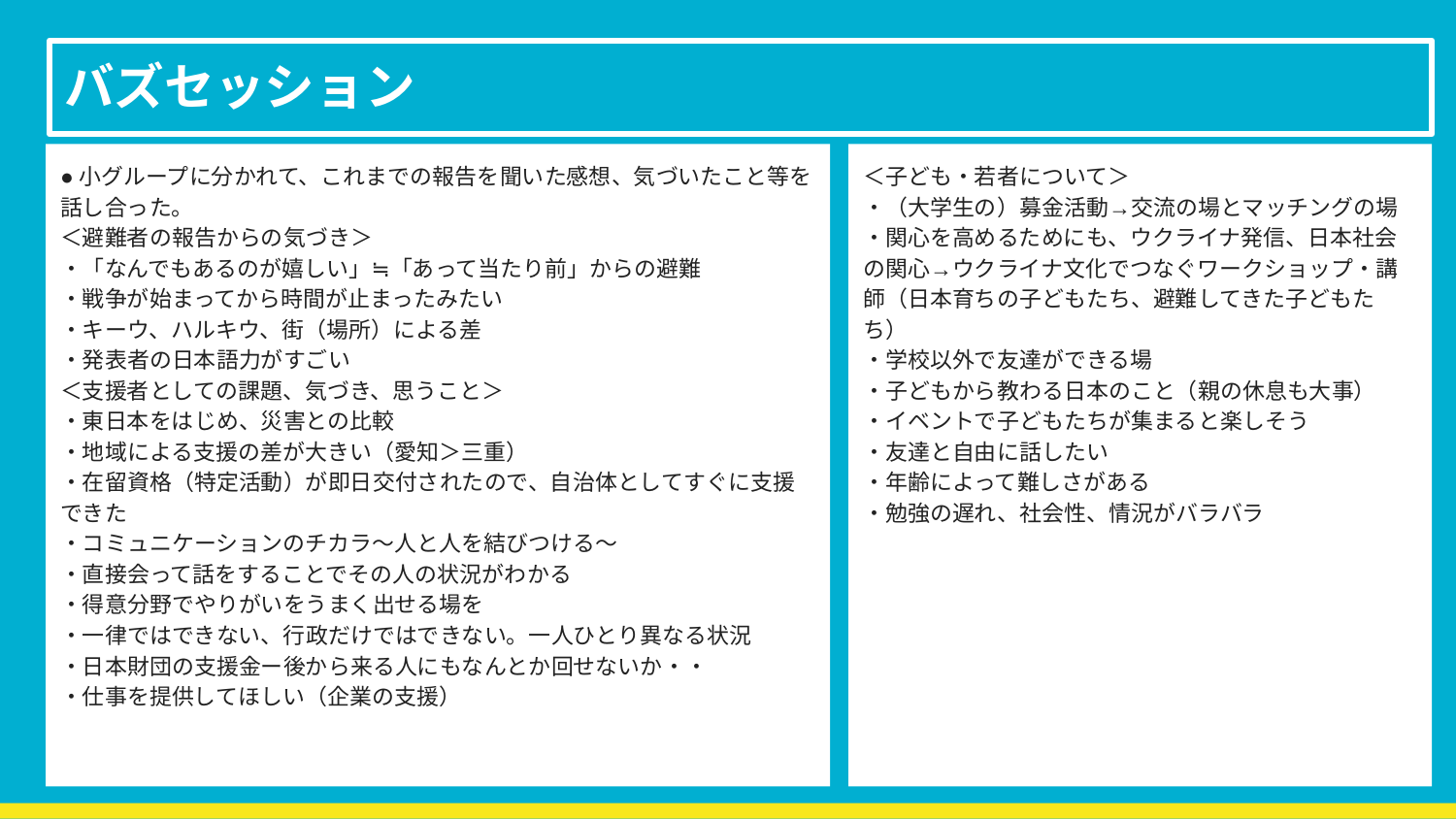

# バズセッション
●小グループに分かれて、これまでの報告を聞いた感想、気づいたこと等を話し合った。
＜避難者の報告からの気づき＞
・「なんでもあるのが嬉しい」≒「あって当たり前」からの避難
・戦争が始まってから時間が止まったみたい
・キーウ、ハルキウ、街（場所）による差
・発表者の日本語力がすごい
＜支援者としての課題、気づき、思うこと＞
・東日本をはじめ、災害との比較
・地域による支援の差が大きい（愛知＞三重）
・在留資格（特定活動）が即日交付されたので、自治体としてすぐに支援できた
・コミュニケーションのチカラ〜人と人を結びつける〜
・直接会って話をすることでその人の状況がわかる
・得意分野でやりがいをうまく出せる場を
・一律ではできない、行政だけではできない。一人ひとり異なる状況
・日本財団の支援金ー後から来る人にもなんとか回せないか・・
・仕事を提供してほしい（企業の支援）
＜子ども・若者について＞
・（大学生の）募金活動→交流の場とマッチングの場
・関心を高めるためにも、ウクライナ発信、日本社会の関心→ウクライナ文化でつなぐワークショップ・講師（日本育ちの子どもたち、避難してきた子どもたち）
・学校以外で友達ができる場
・子どもから教わる日本のこと（親の休息も大事）
・イベントで子どもたちが集まると楽しそう
・友達と自由に話したい
・年齢によって難しさがある
・勉強の遅れ、社会性、情況がバラバラ